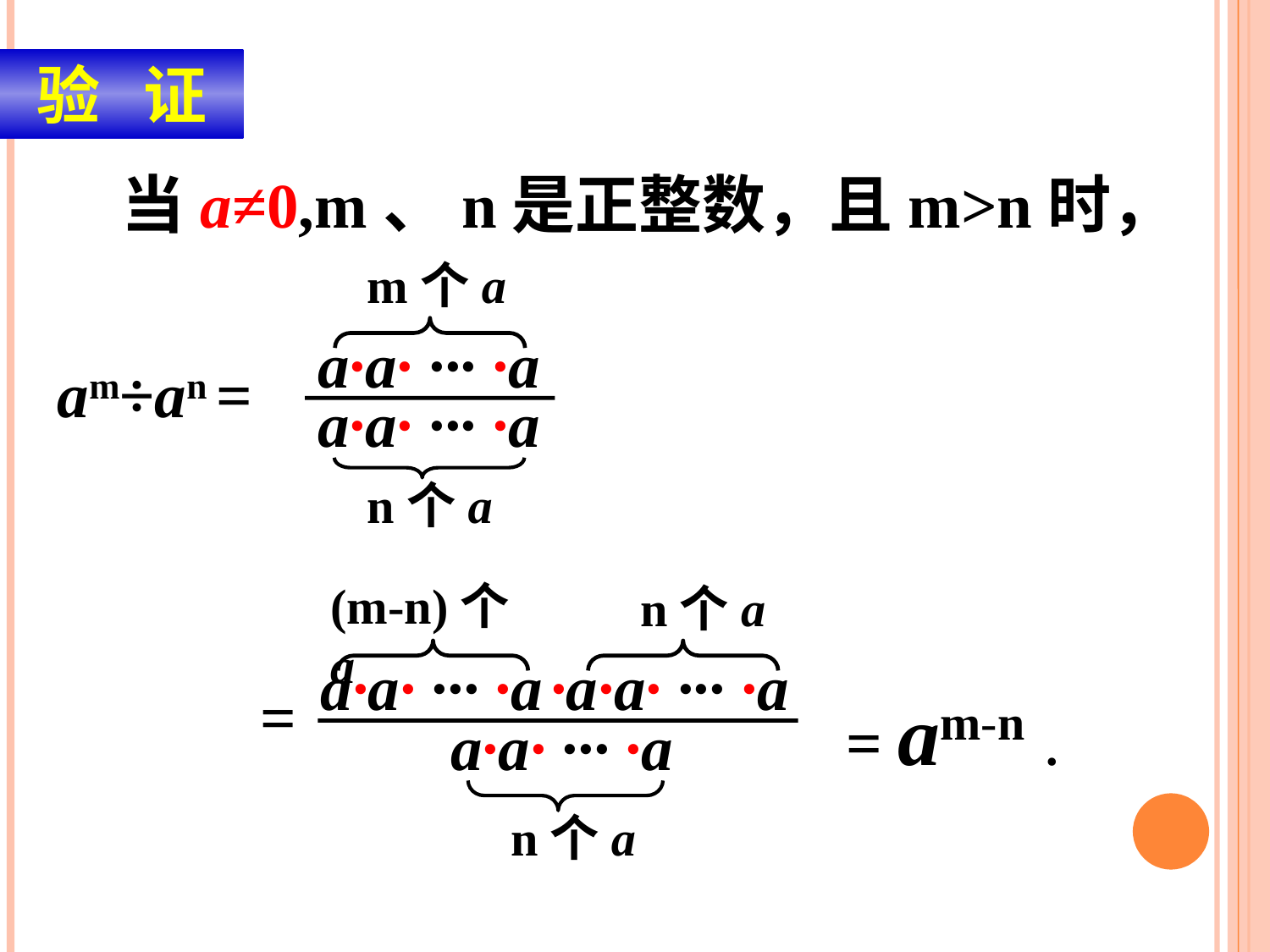

验   证
当a≠0,m、n是正整数，且m>n时，
m个a

a·a· ··· ·a

a·a· ··· ·a

n个a
am÷an =
(m-n)个a

n个a
a·a· ··· ·a
·a·a· ··· ·a

a·a· ··· ·a

n个a
=
= am-n .